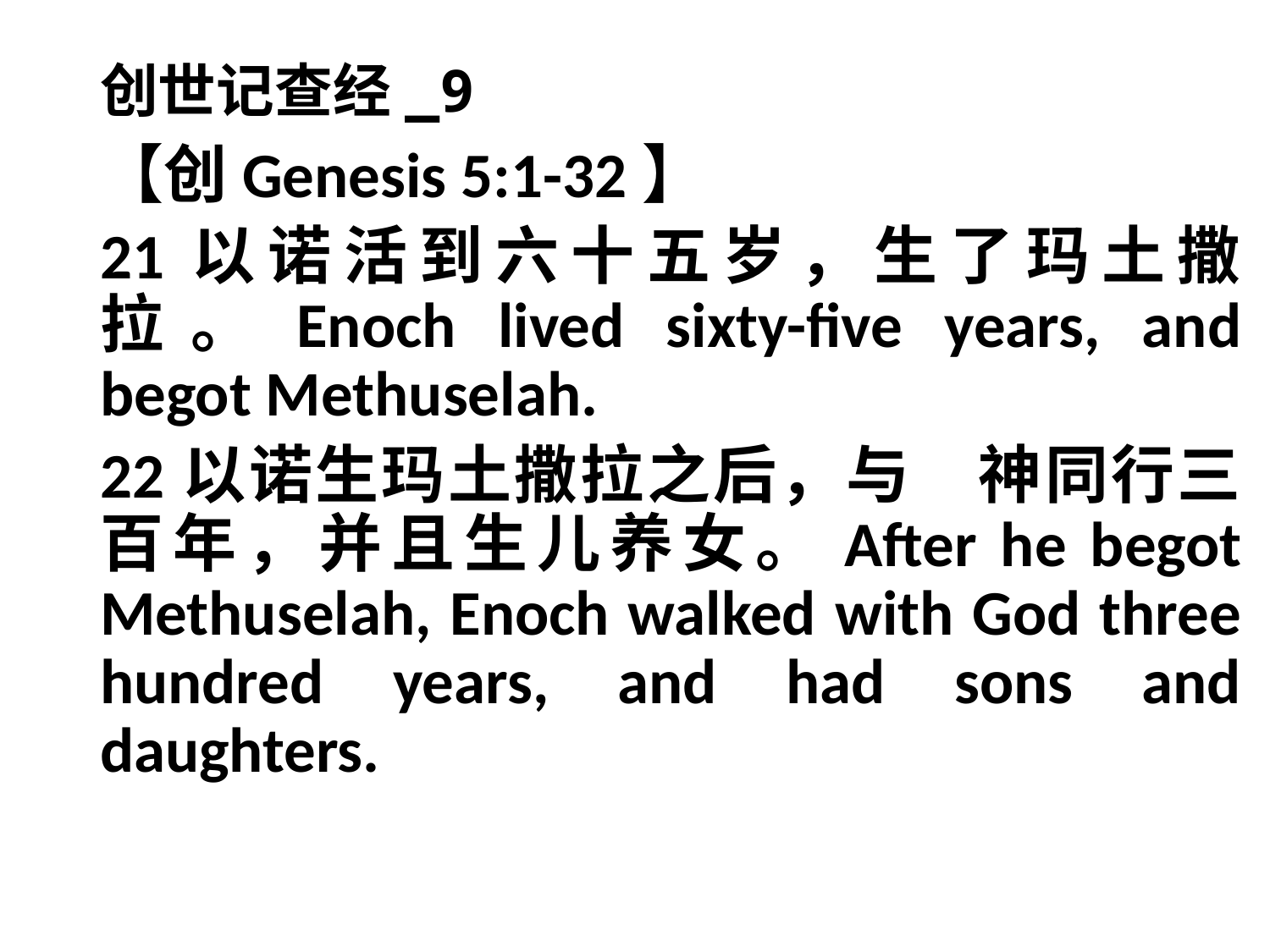

# 创世记查经_9
【创Genesis 5:1-32】
21以诺活到六十五岁，生了玛土撒拉。Enoch lived sixty-five years, and begot Methuselah.
22以诺生玛土撒拉之后，与　神同行三百年，并且生儿养女。After he begot Methuselah, Enoch walked with God three hundred years, and had sons and daughters.